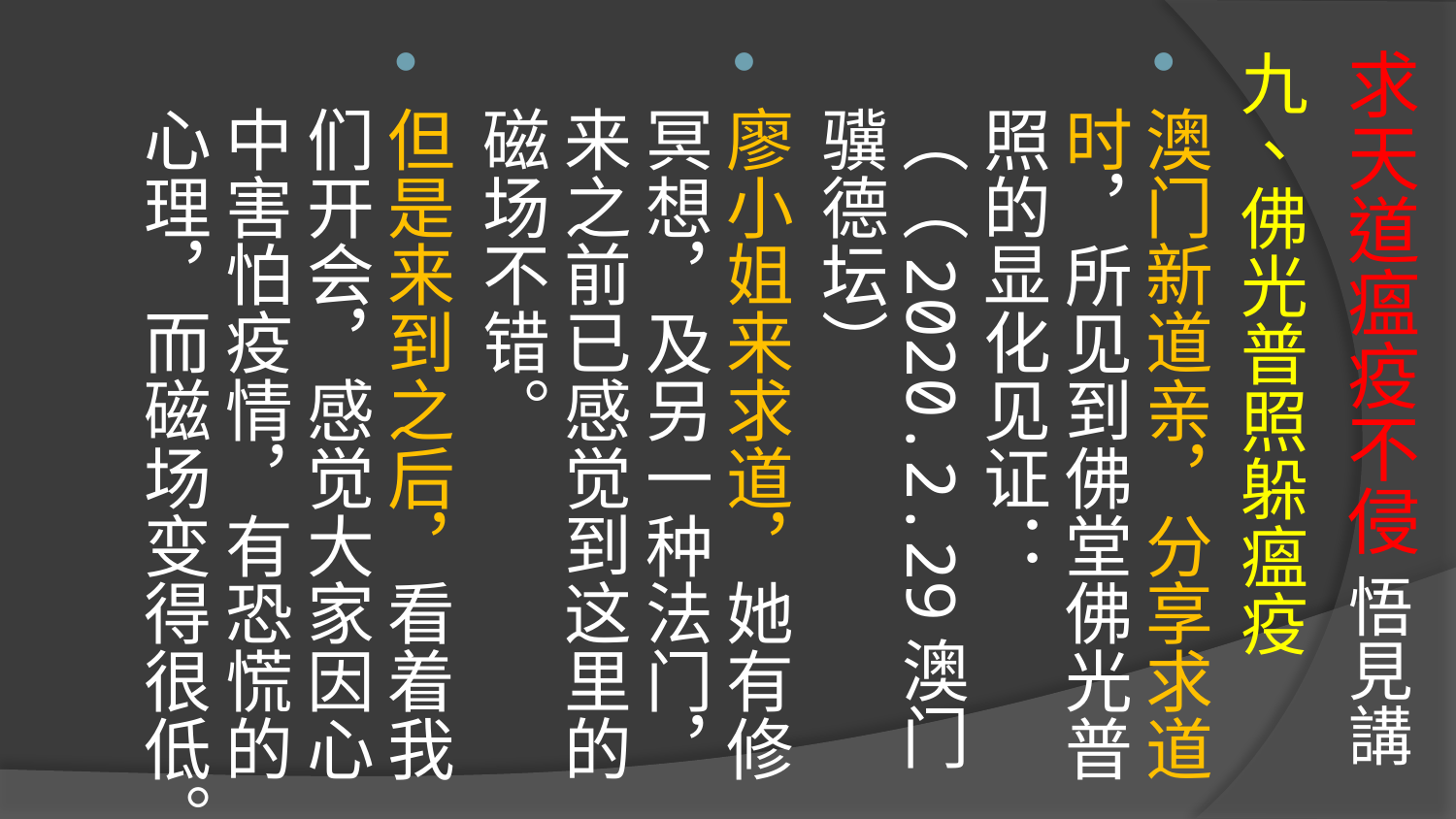

# 求天道瘟疫不侵 悟見講
九、佛光普照躲瘟疫
澳门新道亲，分享求道时，所见到佛堂佛光普照的显化见证：（（2020.2.29澳门骥德坛）
廖小姐来求道，她有修冥想，及另一种法门，来之前已感觉到这里的磁场不错。
但是来到之后，看着我们开会，感觉大家因心中害怕疫情，有恐慌的心理，而磁场变得很低。